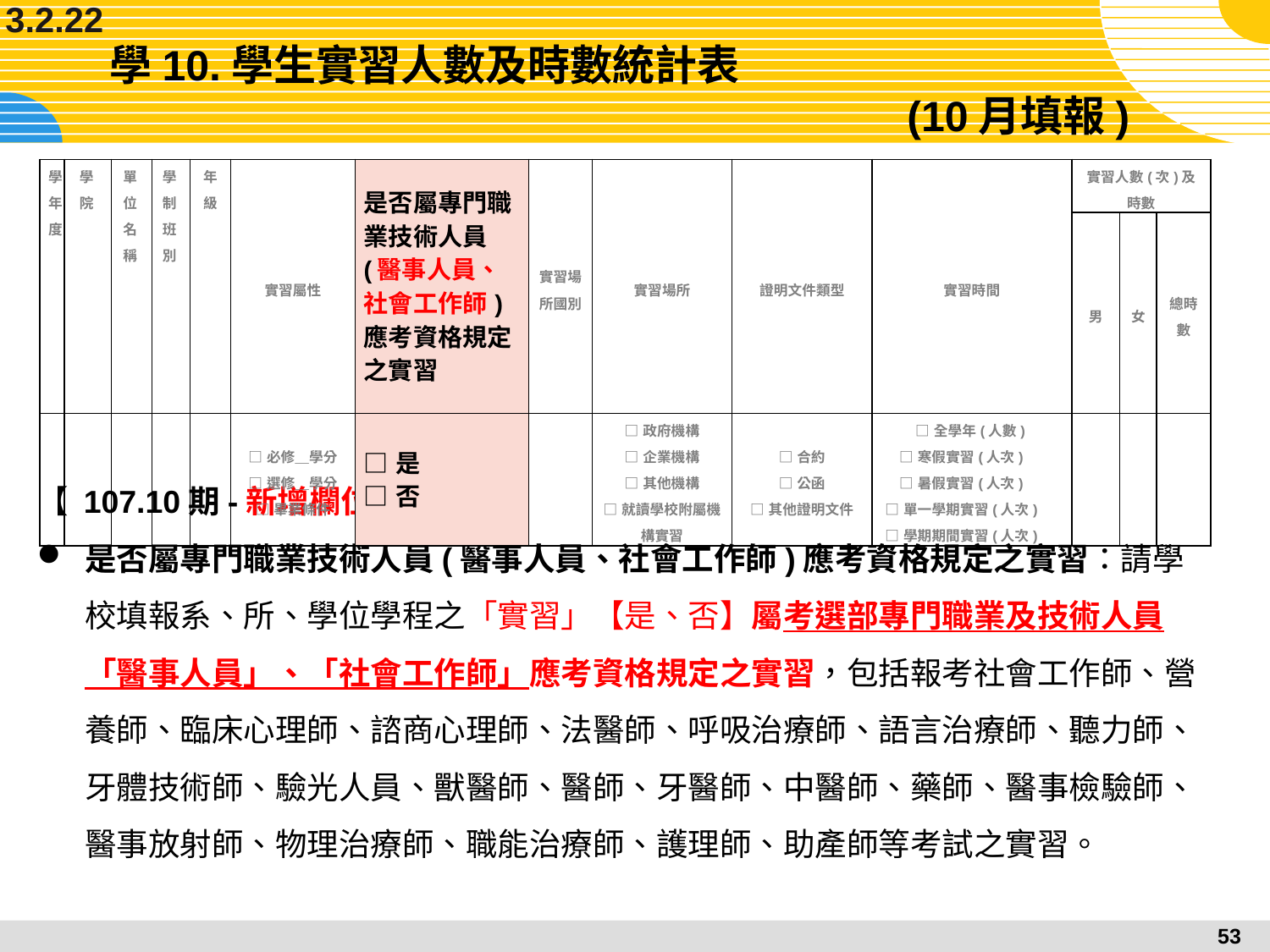

3.2.22
# 學10.學生實習人數及時數統計表 (10月填報)
| 學年度 | 學院 | 單位名稱 | 學制班別 | 年級 | 實習屬性 | 是否屬專門職業技術人員(醫事人員、社會工作師)應考資格規定之實習 | 實習場所國別 | 實習場所 | 證明文件類型 | 實習時間 | 實習人數(次)及時數 |  |  |
| --- | --- | --- | --- | --- | --- | --- | --- | --- | --- | --- | --- | --- | --- |
|  |  |  |  |  |  |  |  |  |  |  | 男 | 女 | 總時數 |
|  |  |  |  |  | □必修＿學分 □選修＿學分 □畢業條件 | □是 □否 |  | □政府機構 □企業機構 □其他機構 □就讀學校附屬機構實習 | □合約 □公函 □其他證明文件 | □全學年(人數) □寒假實習(人次) □暑假實習(人次) □單一學期實習(人次) □學期期間實習(人次) |  |  |  |
【 107.10期-新增欄位說明】
是否屬專門職業技術人員(醫事人員、社會工作師)應考資格規定之實習：請學校填報系、所、學位學程之「實習」【是、否】屬考選部專門職業及技術人員「醫事人員」、「社會工作師」應考資格規定之實習，包括報考社會工作師、營養師、臨床心理師、諮商心理師、法醫師、呼吸治療師、語言治療師、聽力師、牙體技術師、驗光人員、獸醫師、醫師、牙醫師、中醫師、藥師、醫事檢驗師、醫事放射師、物理治療師、職能治療師、護理師、助產師等考試之實習。